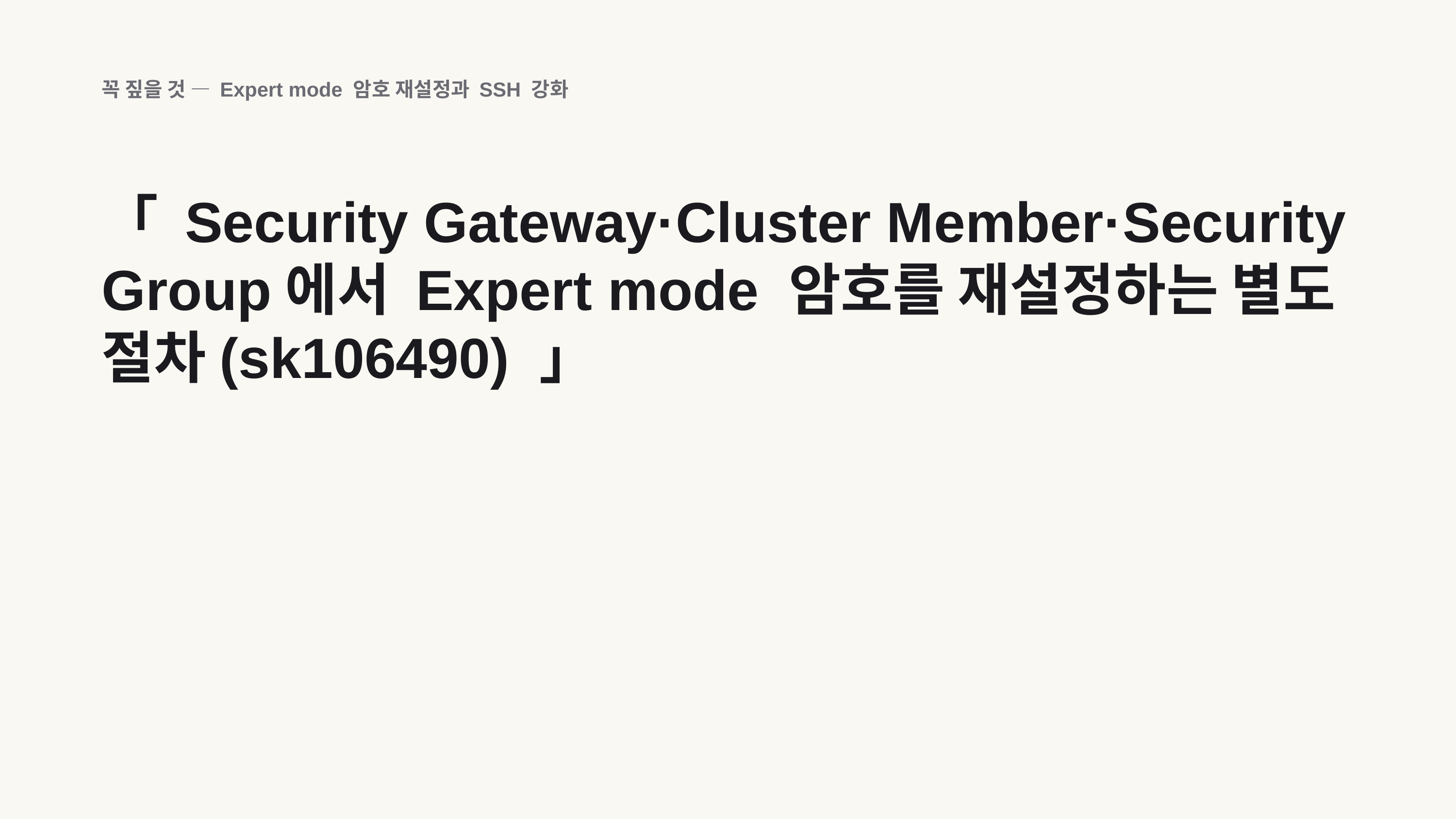

꼭 짚을 것 — Expert mode 암호 재설정과 SSH 강화
「 Security Gateway·Cluster Member·Security Group에서 Expert mode 암호를 재설정하는 별도 절차(sk106490) 」